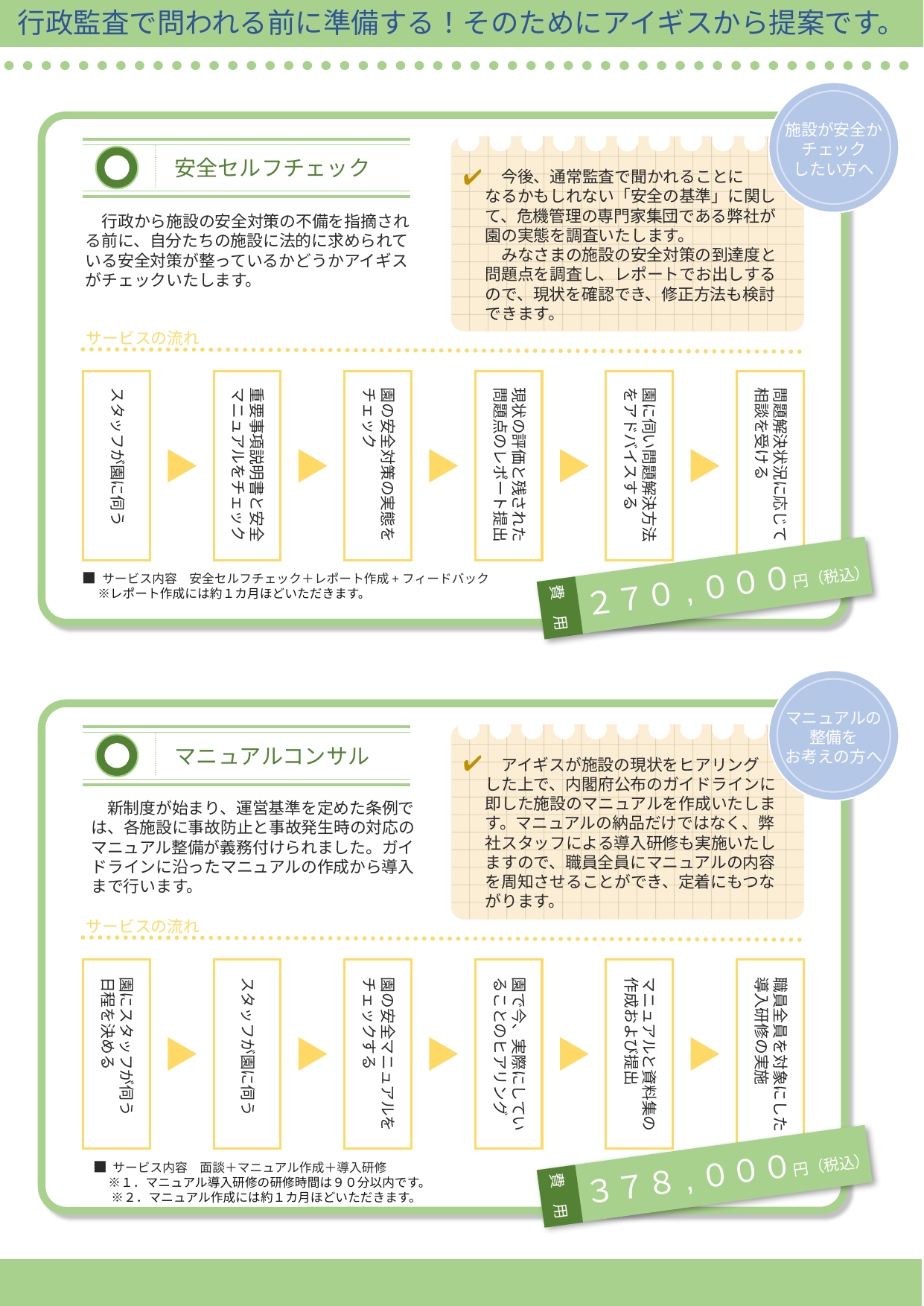

行政監査で問われる前に準備する！そのためにアイギスから提案です。

施設が安全かチェック
したい方へ

安全セルフチェック
✔
　今後、通常監査で聞かれることに
なるかもしれない「安全の基準」に関して、危機管理の専門家集団である弊社が園の実態を調査いたします。
　みなさまの施設の安全対策の到達度と問題点を調査し、レポートでお出しするので、現状を確認でき、修正方法も検討できます。
　行政から施設の安全対策の不備を指摘される前に、自分たちの施設に法的に求められている安全対策が整っているかどうかアイギスがチェックいたします。
サービスの流れ

スタッフが園に伺う
重要事項説明書と安全
マニュアルをチェック
園の安全対策の実態を
チェック
現状の評価と残された
問題点のレポート提出
園に伺い問題解決方法
をアドバイスする
問題解決状況に応じて
相談を受ける

費　用
２７０,０００円（税込）
■ サービス内容　安全セルフチェック＋レポート作成+フィードバック
　 ※レポート作成には約１カ月ほどいただきます。

マニュアルの整備を
お考えの方へ

マニュアルコンサル
✔
　アイギスが施設の現状をヒアリング
した上で、内閣府公布のガイドラインに即した施設のマニュアルを作成いたします。マニュアルの納品だけではなく、弊社スタッフによる導入研修も実施いたしますので、職員全員にマニュアルの内容を周知させることができ、定着にもつながります。
　新制度が始まり、運営基準を定めた条例では、各施設に事故防止と事故発生時の対応のマニュアル整備が義務付けられました。ガイドラインに沿ったマニュアルの作成から導入まで行います。
サービスの流れ

園にスタッフが伺う
日程を決める
スタッフが園に伺う
園の安全マニュアルを
チェックする
園で今、実際にしてい
ることのヒアリング
マニュアルと資料集の
作成および提出
職員全員を対象にした
導入研修の実施

費　用
３７８,０００円（税込）
■ サービス内容　面談＋マニュアル作成＋導入研修
　 ※１．マニュアル導入研修の研修時間は９０分以内です。
 　※２．マニュアル作成には約１カ月ほどいただきます。